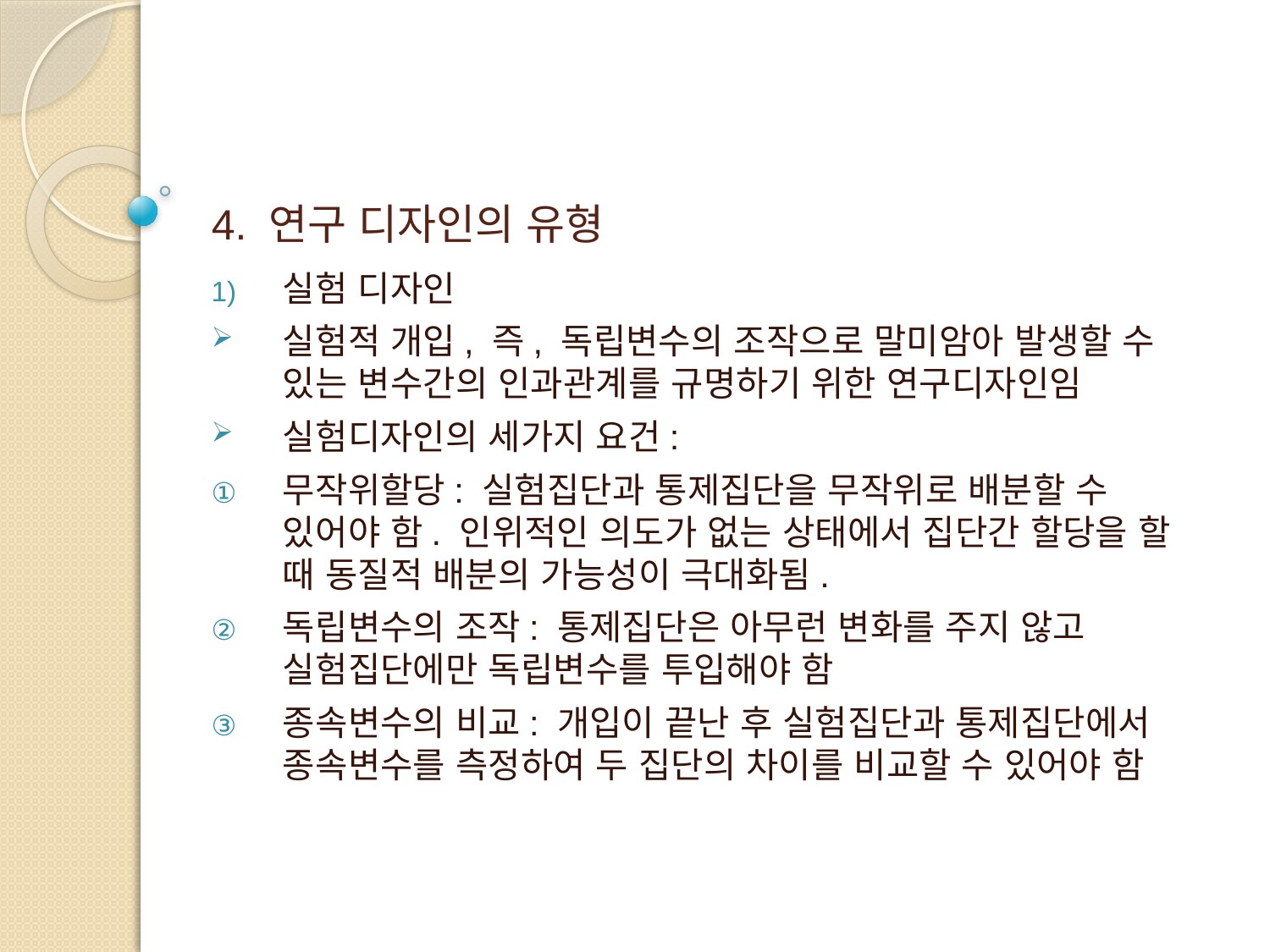

# 4. 연구 디자인의 유형
실험 디자인
실험적 개입, 즉, 독립변수의 조작으로 말미암아 발생할 수 있는 변수간의 인과관계를 규명하기 위한 연구디자인임
실험디자인의 세가지 요건:
무작위할당: 실험집단과 통제집단을 무작위로 배분할 수 있어야 함. 인위적인 의도가 없는 상태에서 집단간 할당을 할 때 동질적 배분의 가능성이 극대화됨.
독립변수의 조작: 통제집단은 아무런 변화를 주지 않고 실험집단에만 독립변수를 투입해야 함
종속변수의 비교: 개입이 끝난 후 실험집단과 통제집단에서 종속변수를 측정하여 두 집단의 차이를 비교할 수 있어야 함